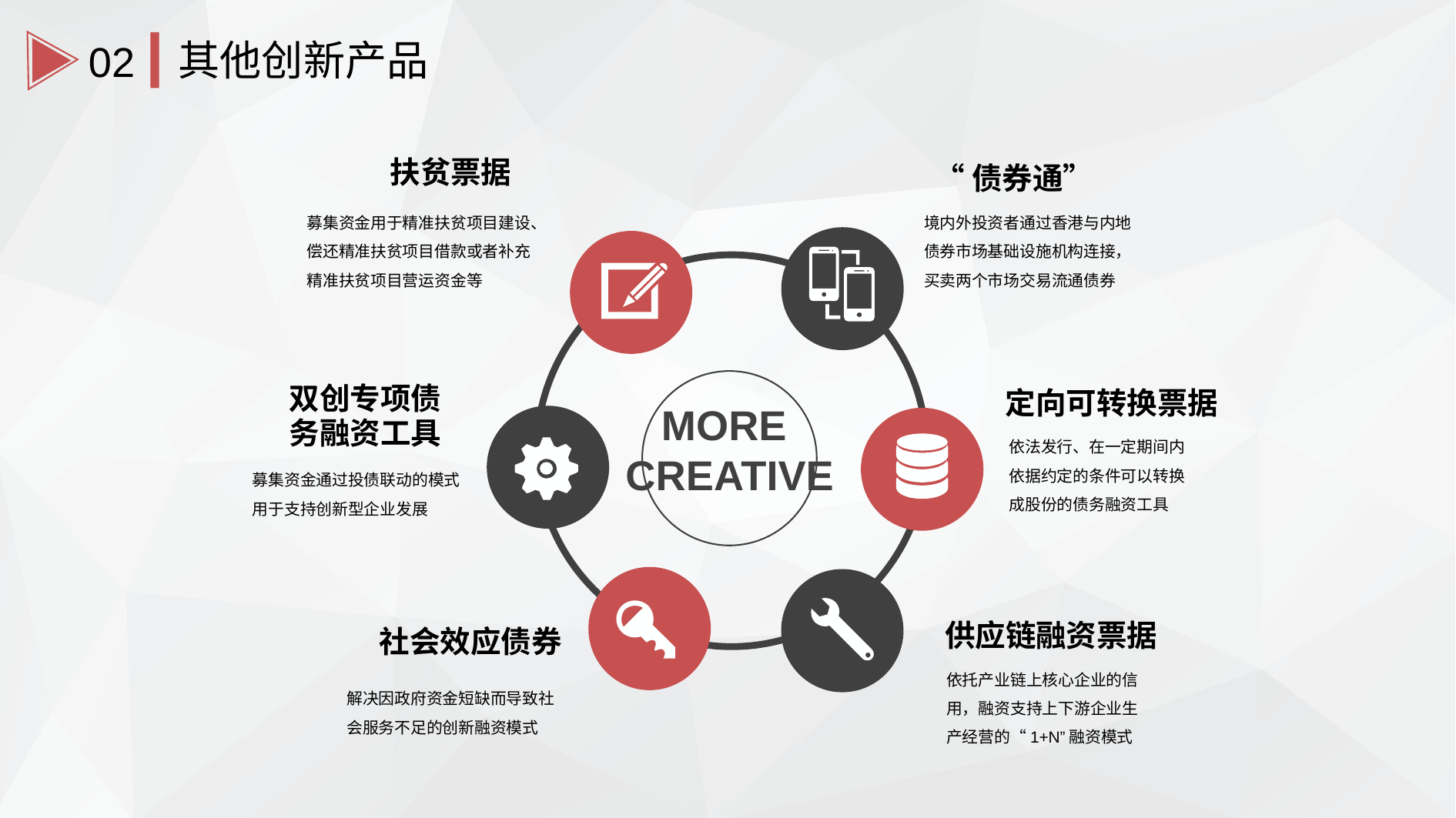

其他创新产品
02

扶贫票据
募集资金用于精准扶贫项目建设、偿还精准扶贫项目借款或者补充精准扶贫项目营运资金等
“债券通”
境内外投资者通过香港与内地债券市场基础设施机构连接，买卖两个市场交易流通债券

双创专项债
务融资工具
募集资金通过投债联动的模式用于支持创新型企业发展
定向可转换票据
依法发行、在一定期间内依据约定的条件可以转换成股份的债务融资工具
MORE
CREATIVE

供应链融资票据
依托产业链上核心企业的信用，融资支持上下游企业生产经营的“1+N”融资模式
社会效应债券
解决因政府资金短缺而导致社会服务不足的创新融资模式